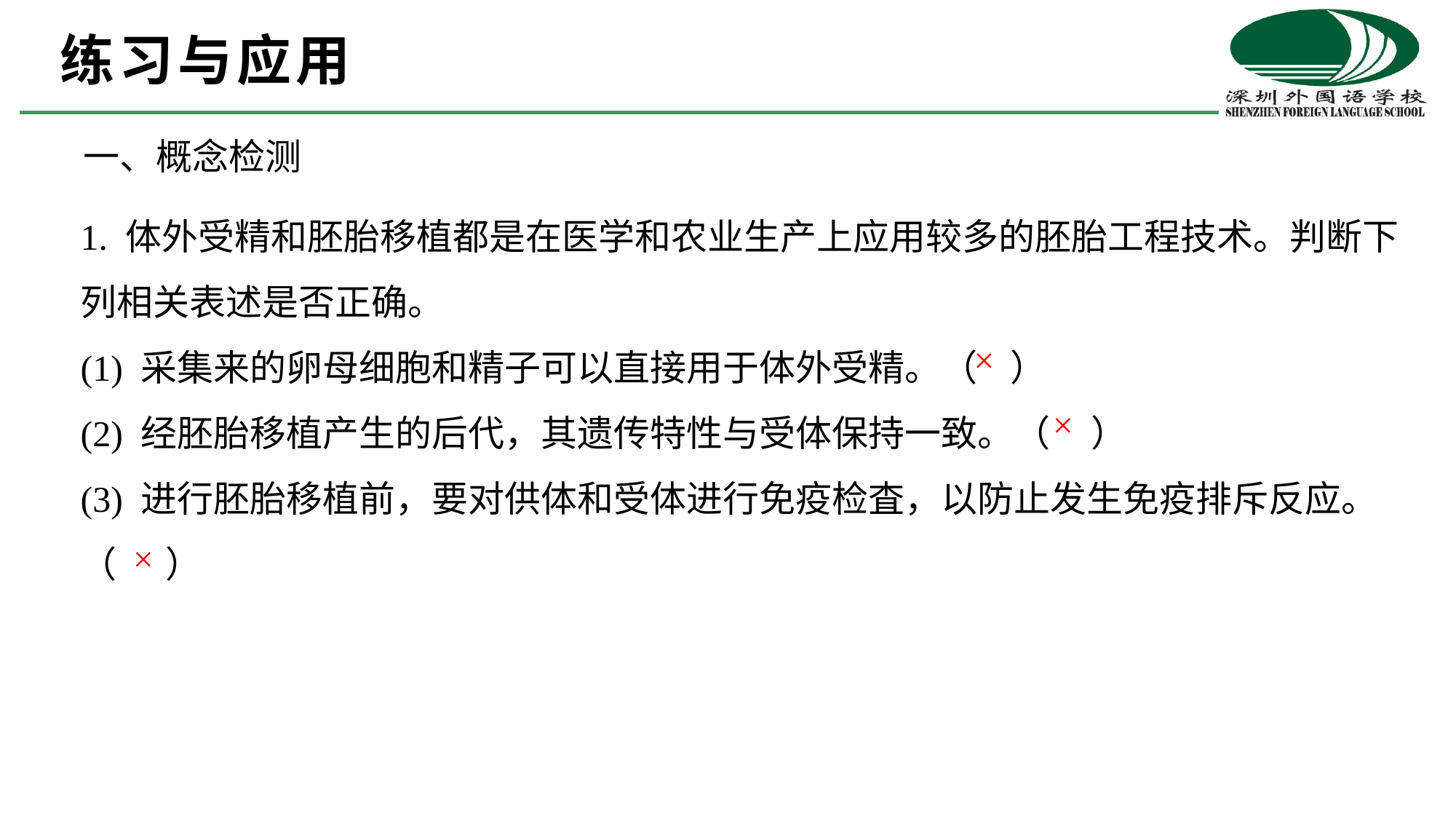

练习与应用
一、概念检测
1. 体外受精和胚胎移植都是在医学和农业生产上应用较多的胚胎工程技术。判断下列相关表述是否正确。
(1) 采集来的卵母细胞和精子可以直接用于体外受精。（    ）
(2) 经胚胎移植产生的后代，其遗传特性与受体保持一致。（     ）
(3) 进行胚胎移植前，要对供体和受体进行免疫检査，以防止发生免疫排斥反应。
（      ）

×
×
×